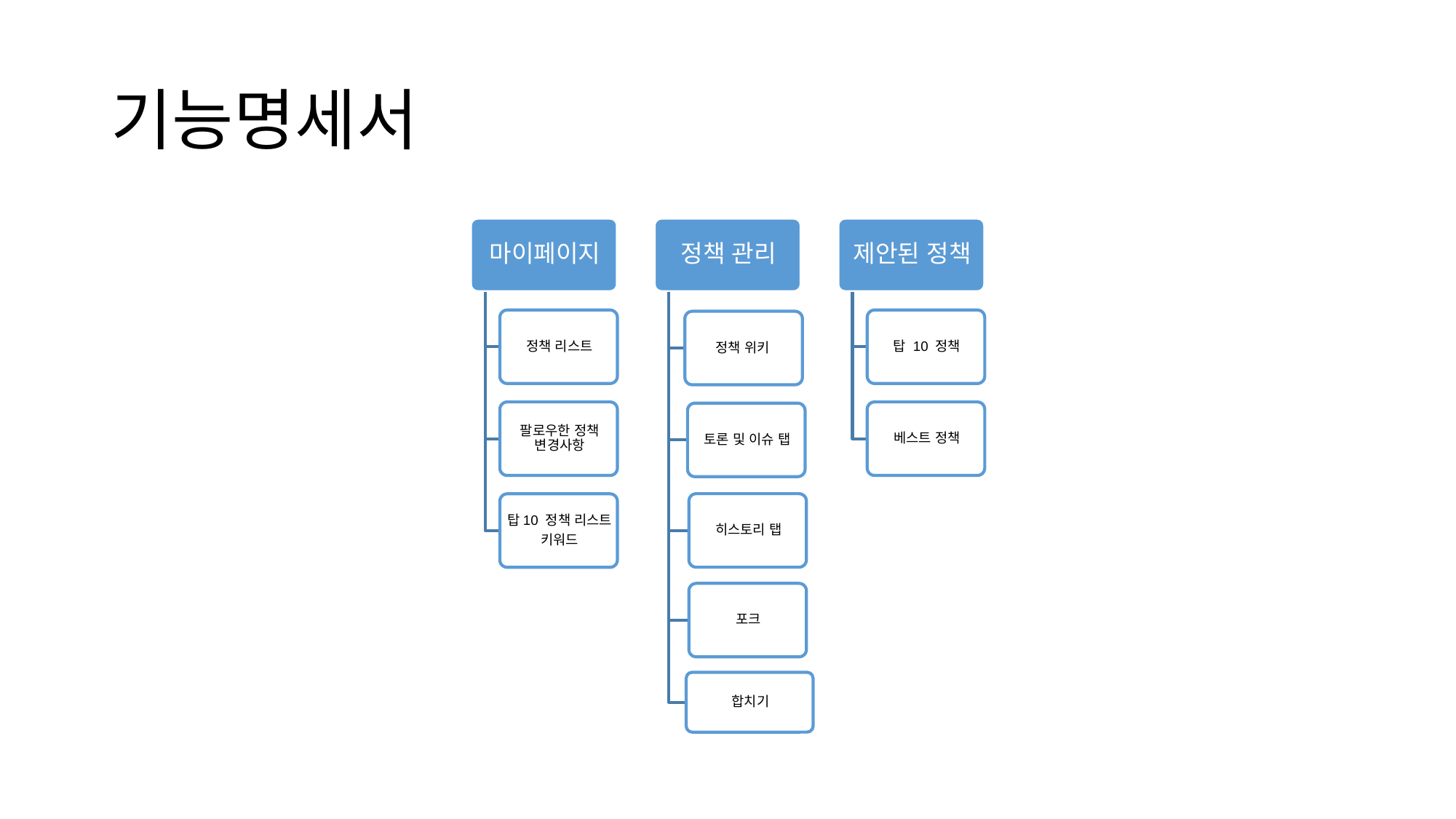

# 기능명세서
마이페이지
정책 리스트
팔로우한 정책 변경사항
탑10 정책 리스트
키워드
정책 관리
포크
정책 위키
토론 및 이슈 탭
히스토리 탭
합치기
제안된 정책
탑 10 정책
베스트 정책